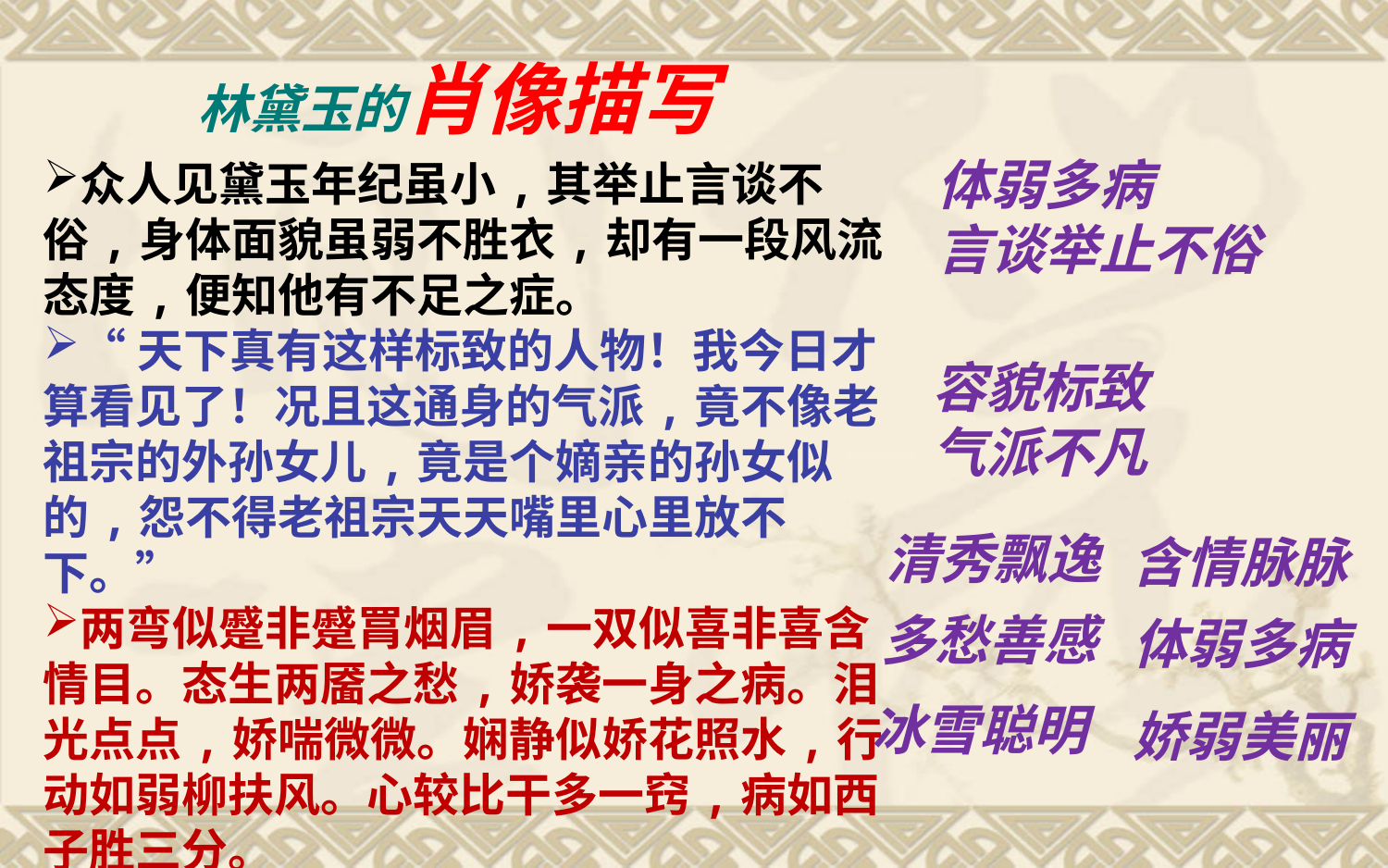

林黛玉的肖像描写
#
体弱多病
言谈举止不俗
众人见黛玉年纪虽小,其举止言谈不俗,身体面貌虽弱不胜衣,却有一段风流态度,便知他有不足之症。
“天下真有这样标致的人物！我今日才算看见了！况且这通身的气派,竟不像老祖宗的外孙女儿,竟是个嫡亲的孙女似的,怨不得老祖宗天天嘴里心里放不下。”
两弯似蹙非蹙罥烟眉,一双似喜非喜含情目。态生两靥之愁,娇袭一身之病。泪光点点,娇喘微微。娴静似娇花照水,行动如弱柳扶风。心较比干多一窍,病如西子胜三分。
容貌标致
气派不凡
清秀飘逸
含情脉脉
多愁善感
体弱多病
冰雪聪明
娇弱美丽